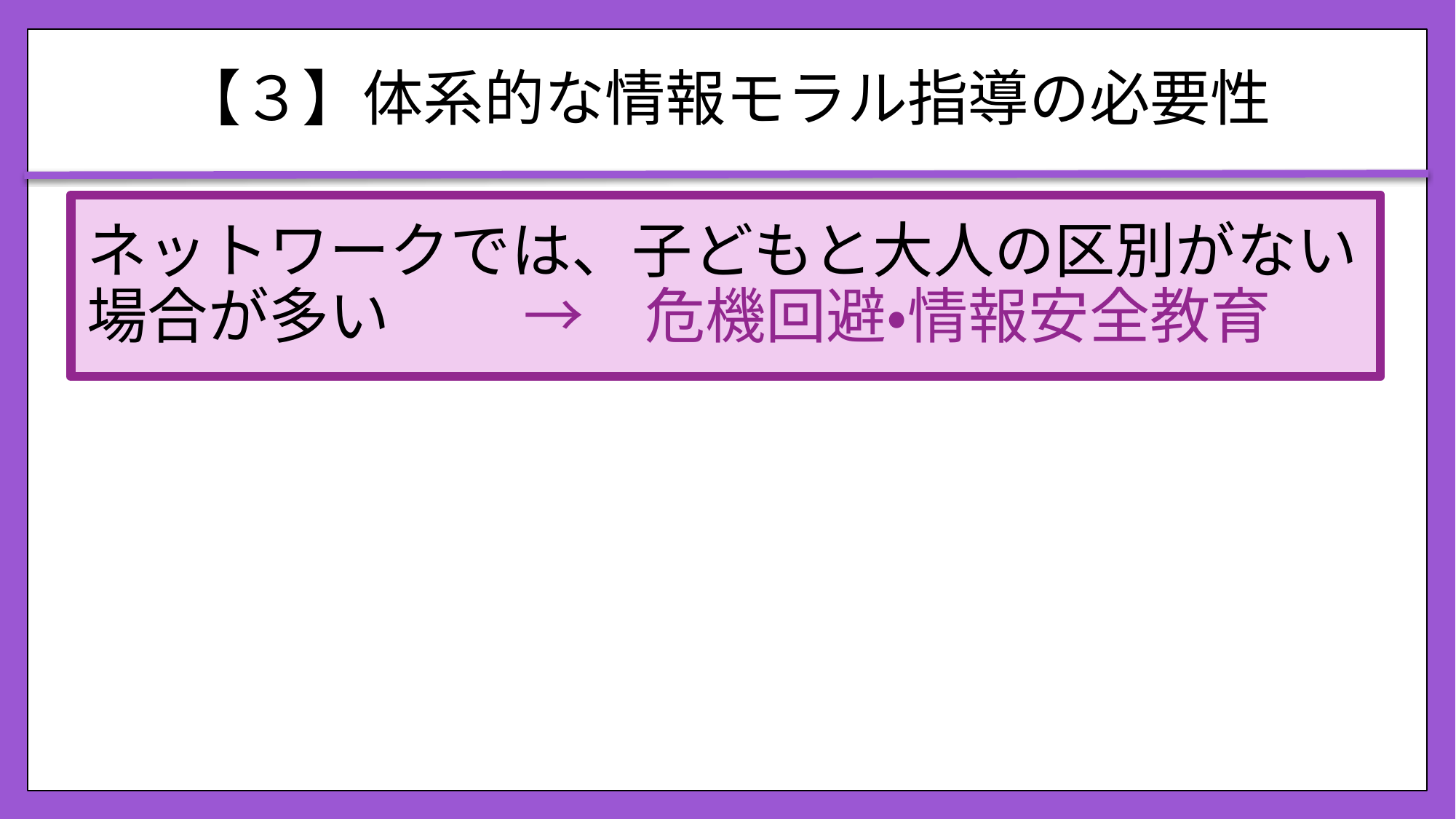

# 【３】体系的な情報モラル指導の必要性
ネットワークでは、子どもと大人の区別がない場合が多い		→　危機回避・情報安全教育